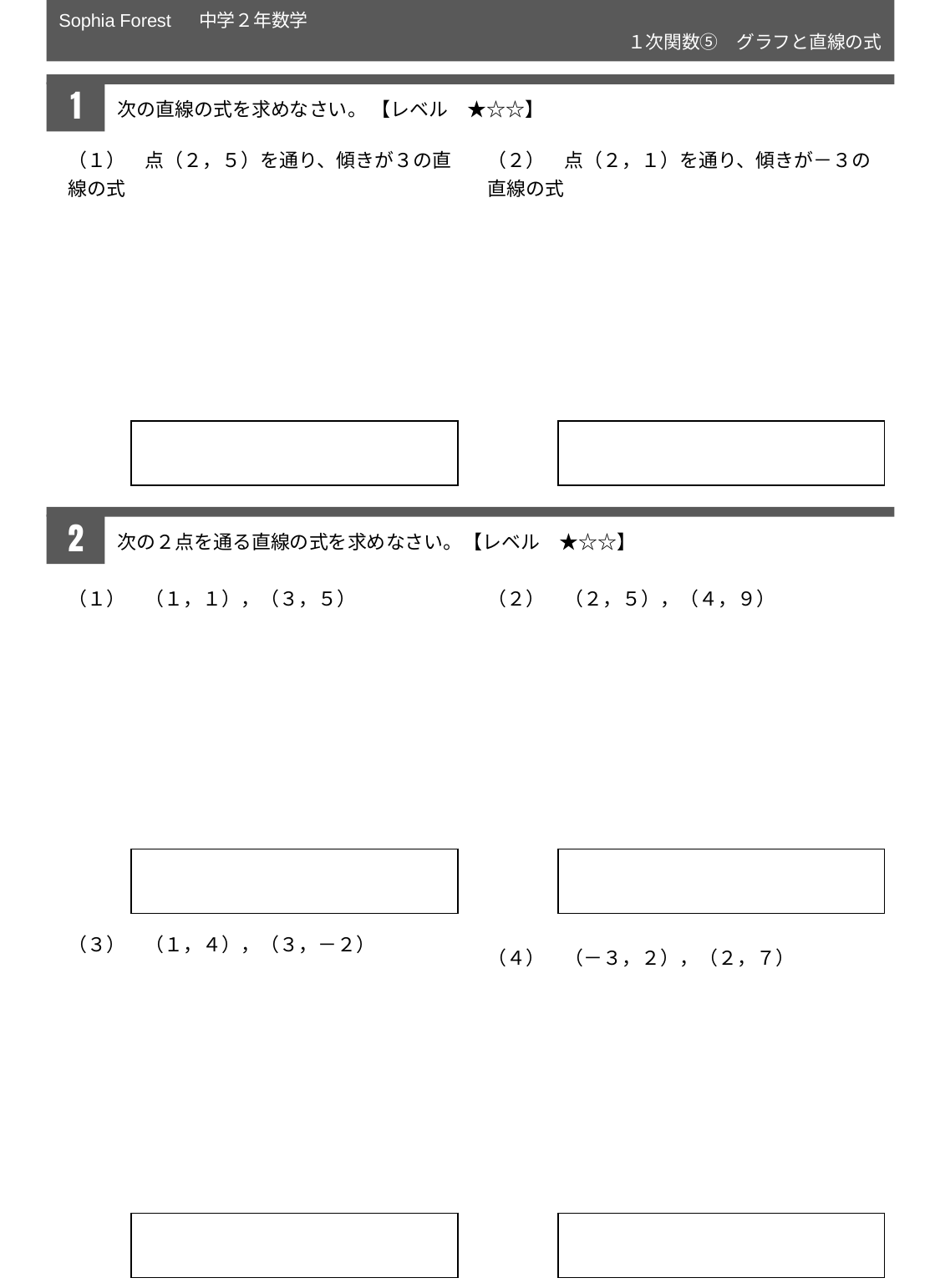

Sophia Forest 　中学２年数学
１次関数⑤　グラフと直線の式

1
次の直線の式を求めなさい。 【レベル　★☆☆】
| （１）　点（２，５）を通り、傾きが３の直線の式 | （２）　点（２，１）を通り、傾きが－３の直線の式 |
| --- | --- |
|  |
| --- |
|  |
| --- |

2
次の２点を通る直線の式を求めなさい。【レベル　★☆☆】
| （１）　（１，１），（３，５） | （２）　（２，５），（４，９） |
| --- | --- |
| （３）　（１，４），（３，－２） | （４）　（－３，２），（２，７） |
|  |
| --- |
|  |
| --- |
|  |
| --- |
|  |
| --- |